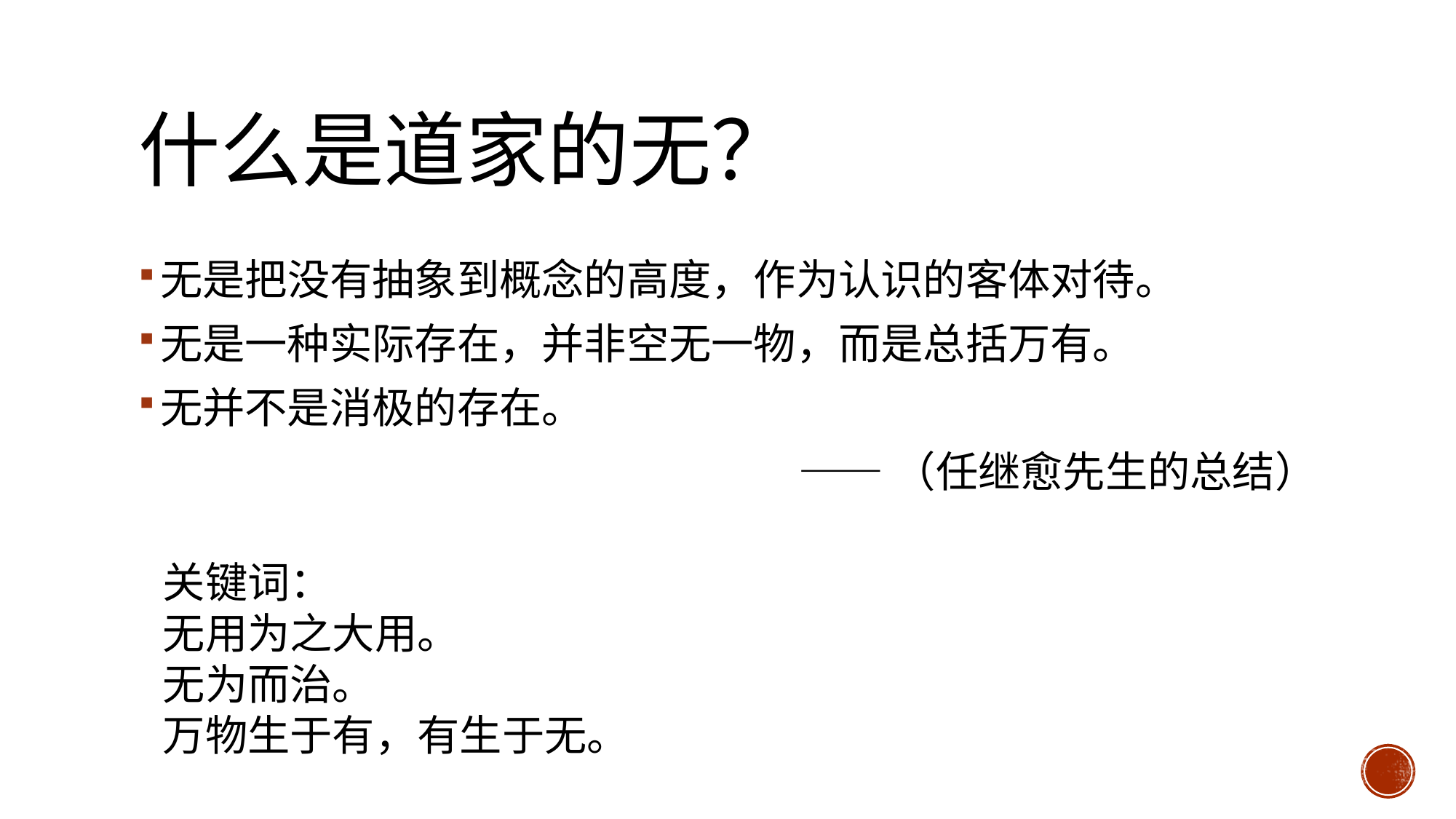

# 什么是道家的无？
无是把没有抽象到概念的高度，作为认识的客体对待。
无是一种实际存在，并非空无一物，而是总括万有。
无并不是消极的存在。
 ——（任继愈先生的总结）

关键词：
无用为之大用。
无为而治。
万物生于有，有生于无。